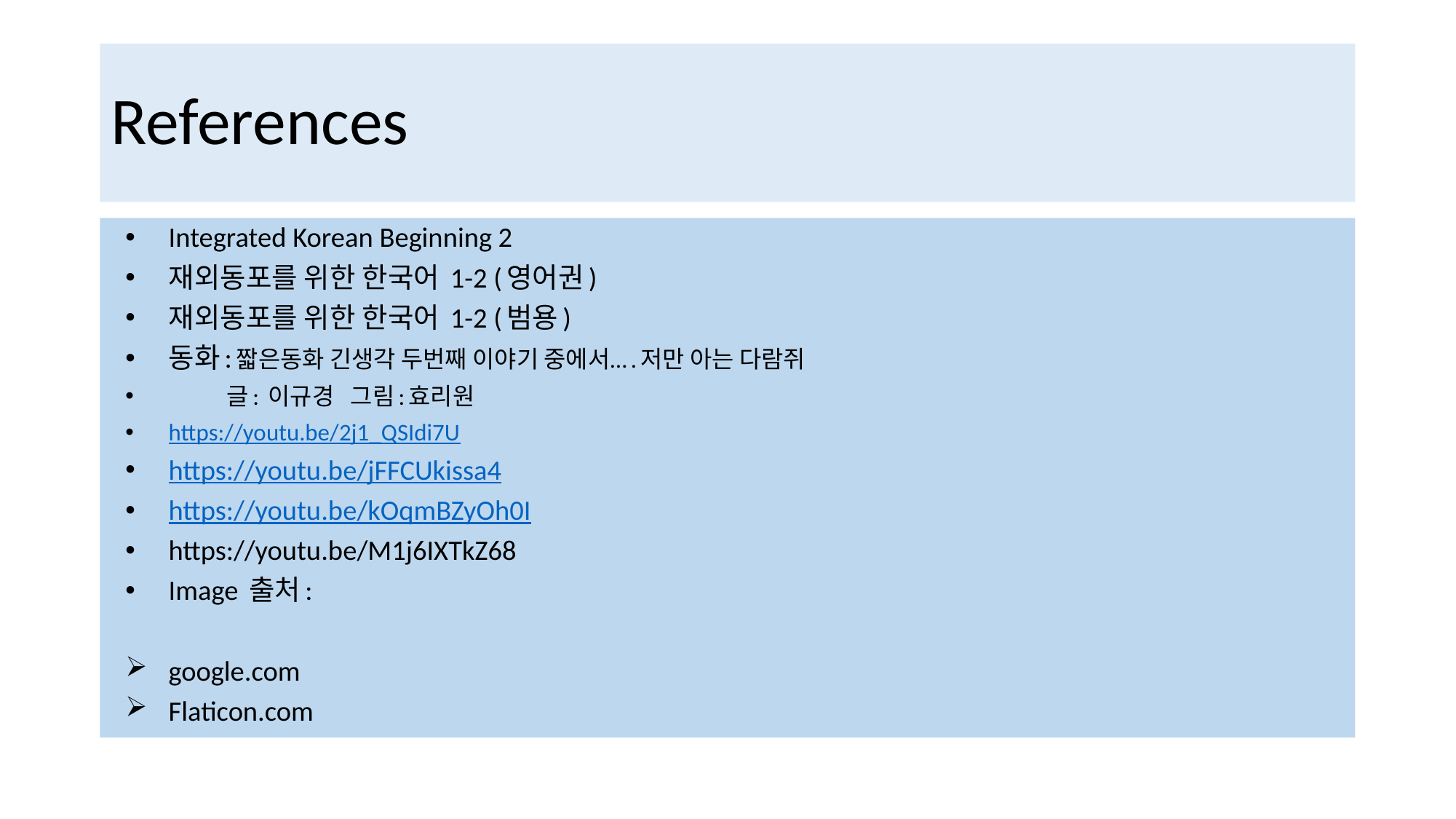

# References
Integrated Korean Beginning 2
재외동포를 위한 한국어 1-2 (영어권)
재외동포를 위한 한국어 1-2 (범용)
동화:짧은동화 긴생각 두번째 이야기 중에서….저만 아는 다람쥐
          글: 이규경   그림:효리원
https://youtu.be/2j1_QSIdi7U
https://youtu.be/jFFCUkissa4
https://youtu.be/kOqmBZyOh0I
https://youtu.be/M1j6IXTkZ68
Image 출처:

google.com
Flaticon.com